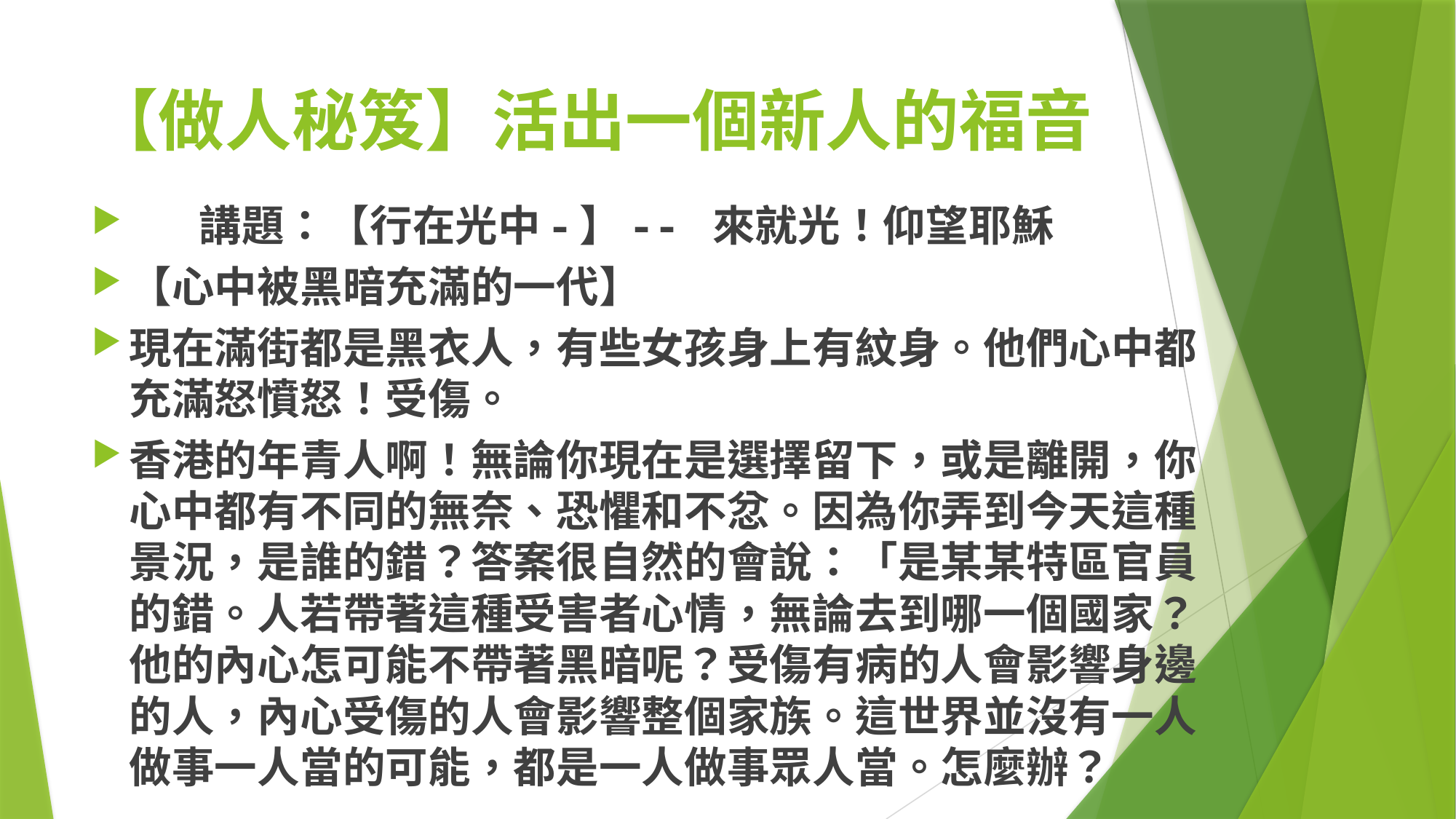

# 【做人秘笈】活出一個新人的福音
	講題：【行在光中-】-- 來就光！仰望耶穌
【心中被黑暗充滿的一代】
現在滿街都是黑衣人，有些女孩身上有紋身。他們心中都充滿怒憤怒！受傷。
香港的年青人啊！無論你現在是選擇留下，或是離開，你心中都有不同的無奈、恐懼和不忿。因為你弄到今天這種景況，是誰的錯？答案很自然的會說：「是某某特區官員的錯。人若帶著這種受害者心情，無論去到哪一個國家？他的內心怎可能不帶著黑暗呢？受傷有病的人會影響身邊的人，內心受傷的人會影響整個家族。這世界並沒有一人做事一人當的可能，都是一人做事眾人當。怎麼辦？